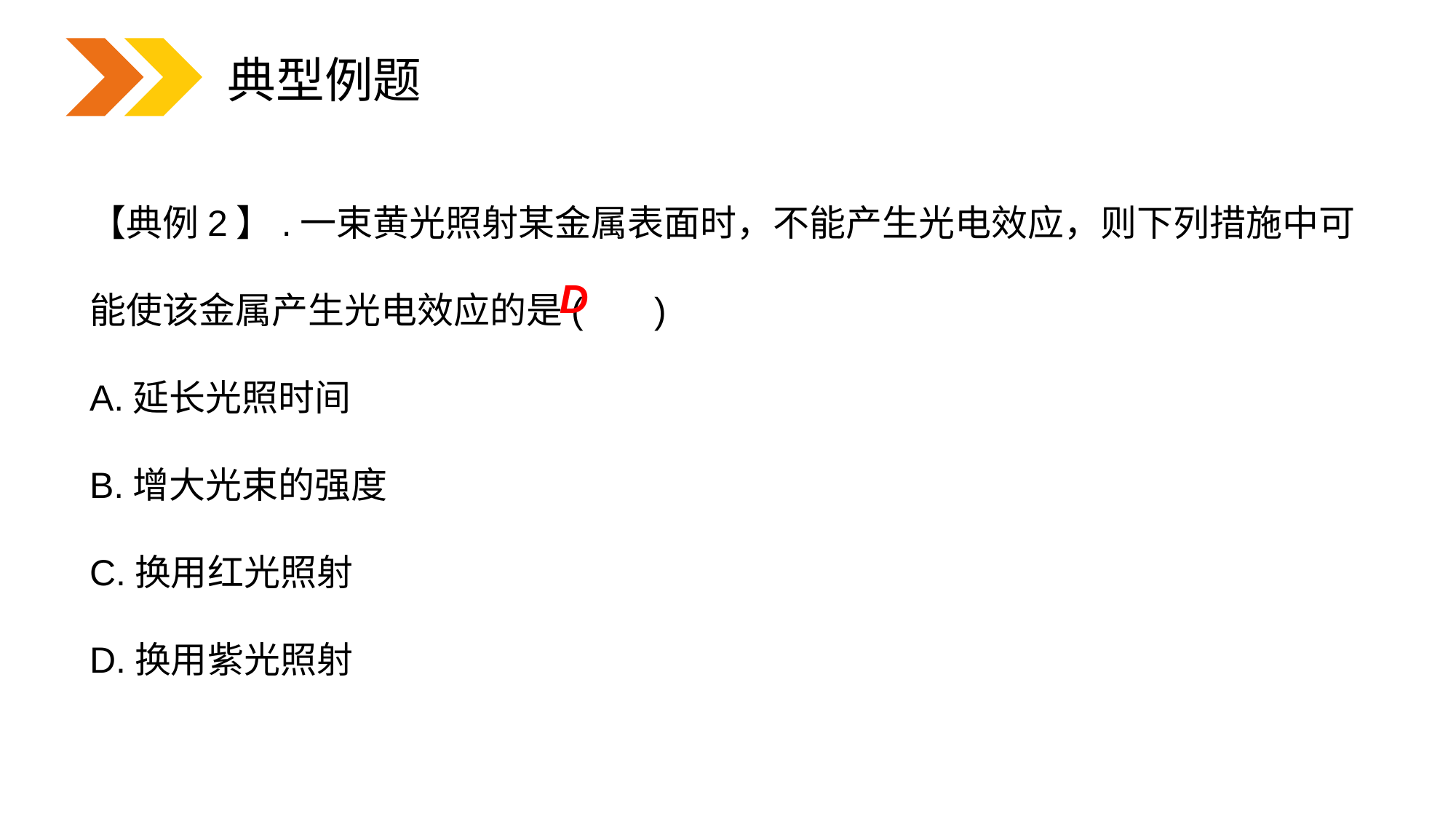

典型例题
【典例2】.一束黄光照射某金属表面时，不能产生光电效应，则下列措施中可能使该金属产生光电效应的是(       )
A.延长光照时间
B.增大光束的强度
C.换用红光照射
D.换用紫光照射
D